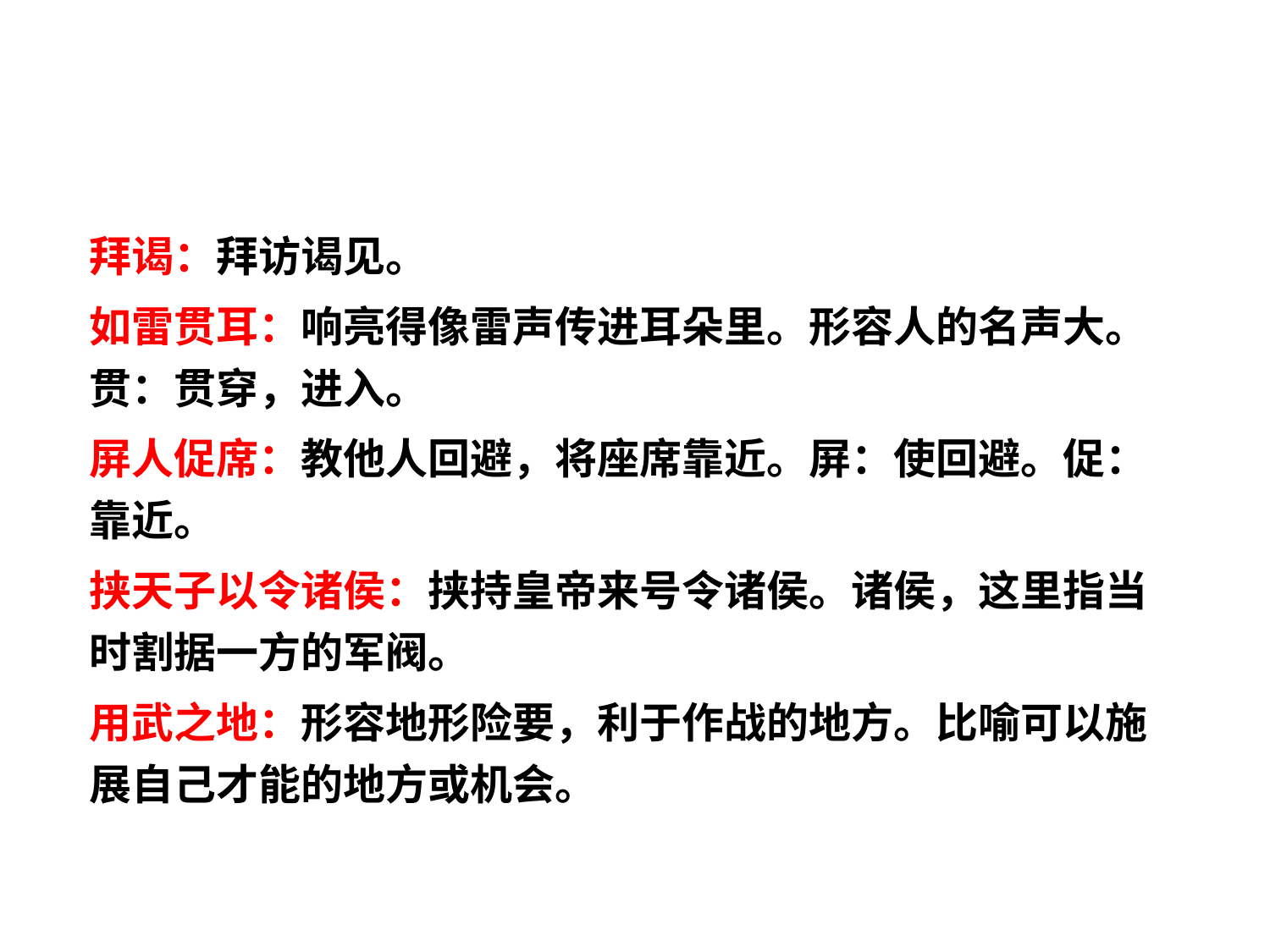

拜谒：拜访谒见。
如雷贯耳：响亮得像雷声传进耳朵里。形容人的名声大。贯：贯穿，进入。
屏人促席：教他人回避，将座席靠近。屏：使回避。促：靠近。
挟天子以令诸侯：挟持皇帝来号令诸侯。诸侯，这里指当时割据一方的军阀。
用武之地：形容地形险要，利于作战的地方。比喻可以施展自己才能的地方或机会。